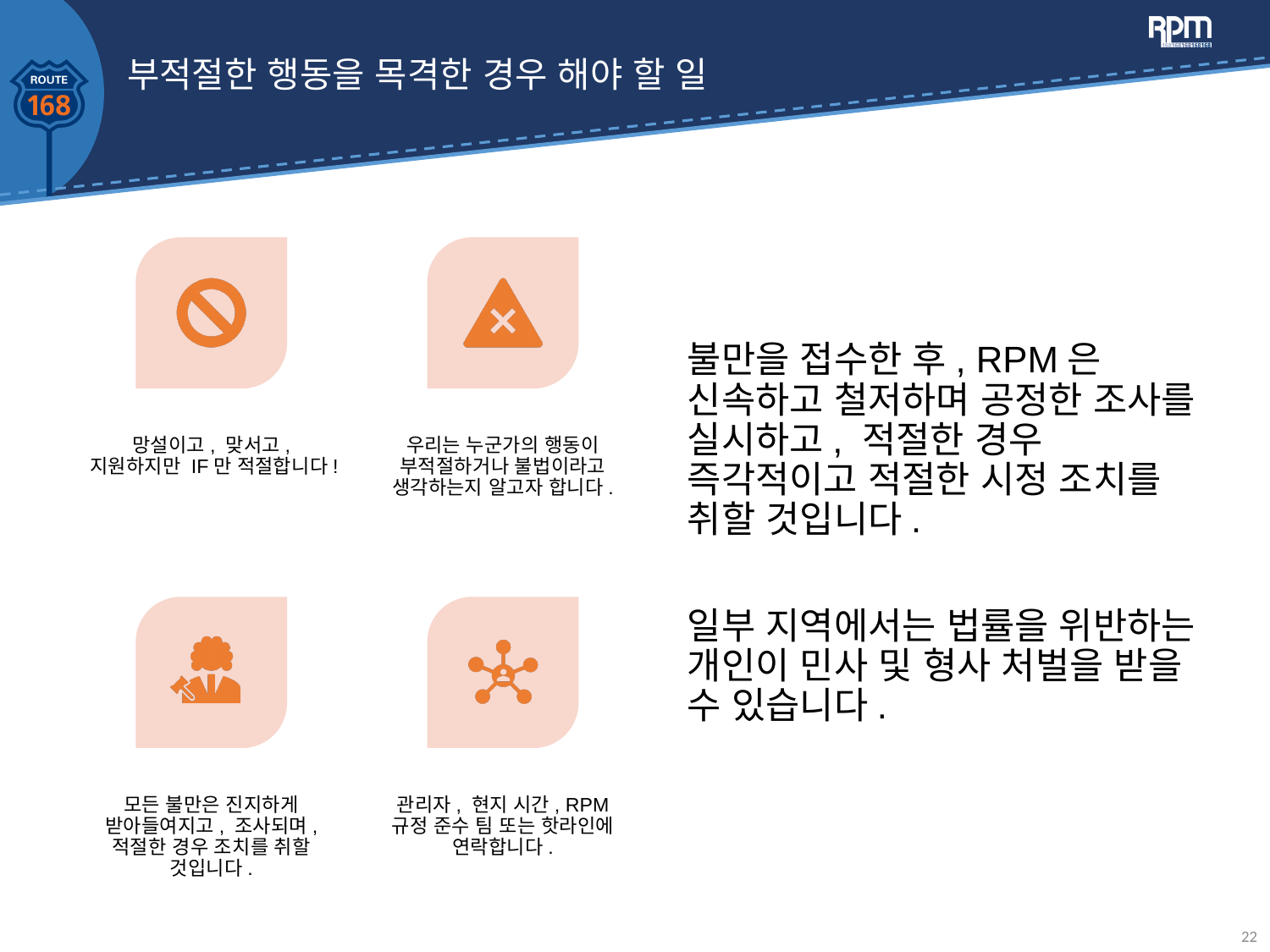

# 부적절한 행동을 목격한 경우 해야 할 일
불만을 접수한 후, RPM은 신속하고 철저하며 공정한 조사를 실시하고, 적절한 경우 즉각적이고 적절한 시정 조치를 취할 것입니다.

일부 지역에서는 법률을 위반하는 개인이 민사 및 형사 처벌을 받을 수 있습니다.
망설이고, 맞서고, 지원하지만 iF만 적절합니다!
우리는 누군가의 행동이 부적절하거나 불법이라고 생각하는지 알고자 합니다.
모든 불만은 진지하게 받아들여지고, 조사되며, 적절한 경우 조치를 취할 것입니다.
관리자, 현지 시간, rpm 규정 준수 팀 또는 핫라인에 연락합니다.
22